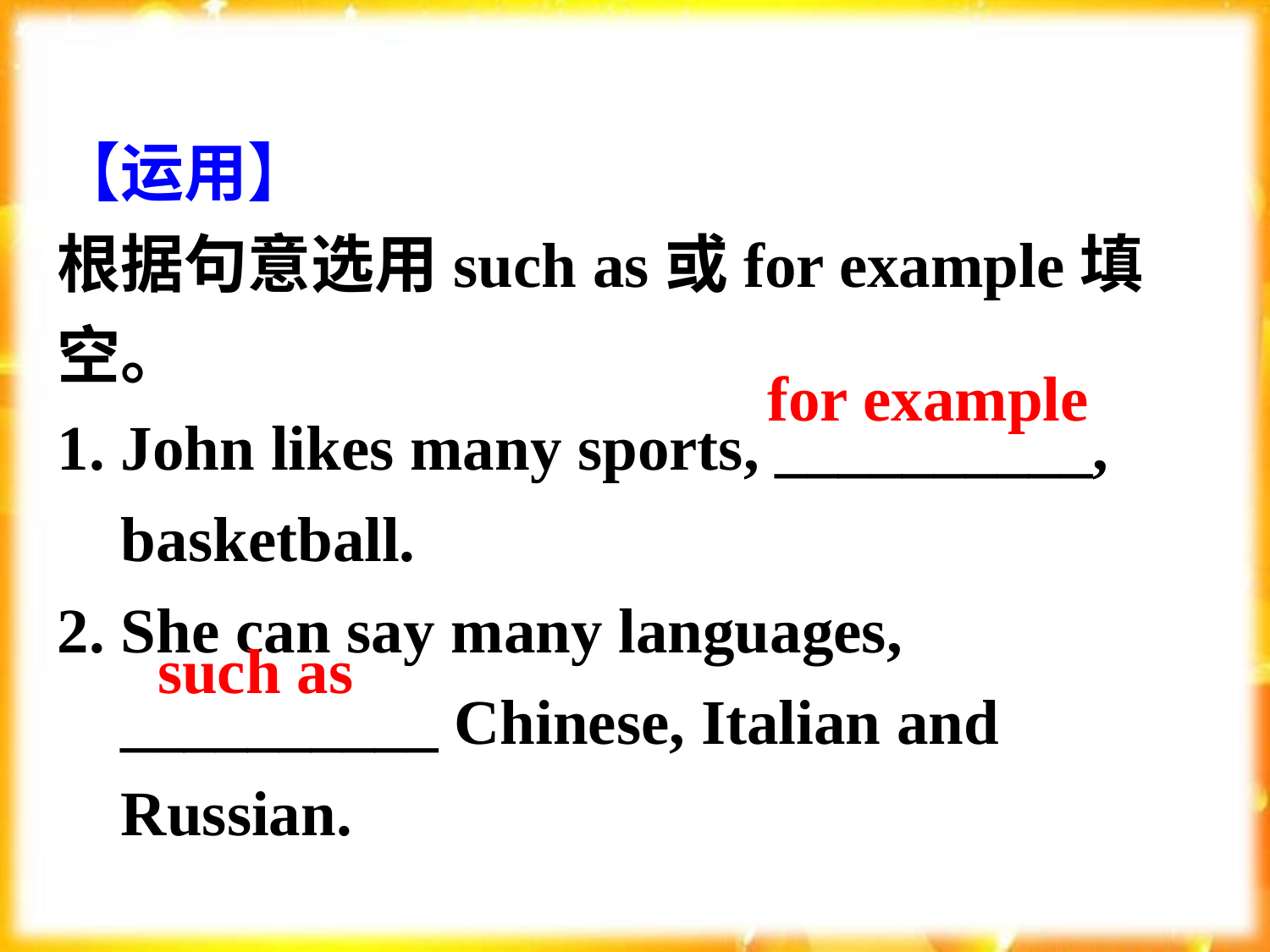

【运用】
根据句意选用such as或for example填空。
1. John likes many sports, __________,
    basketball.
2. She can say many languages,
    __________ Chinese, Italian and
    Russian.
for example
such as